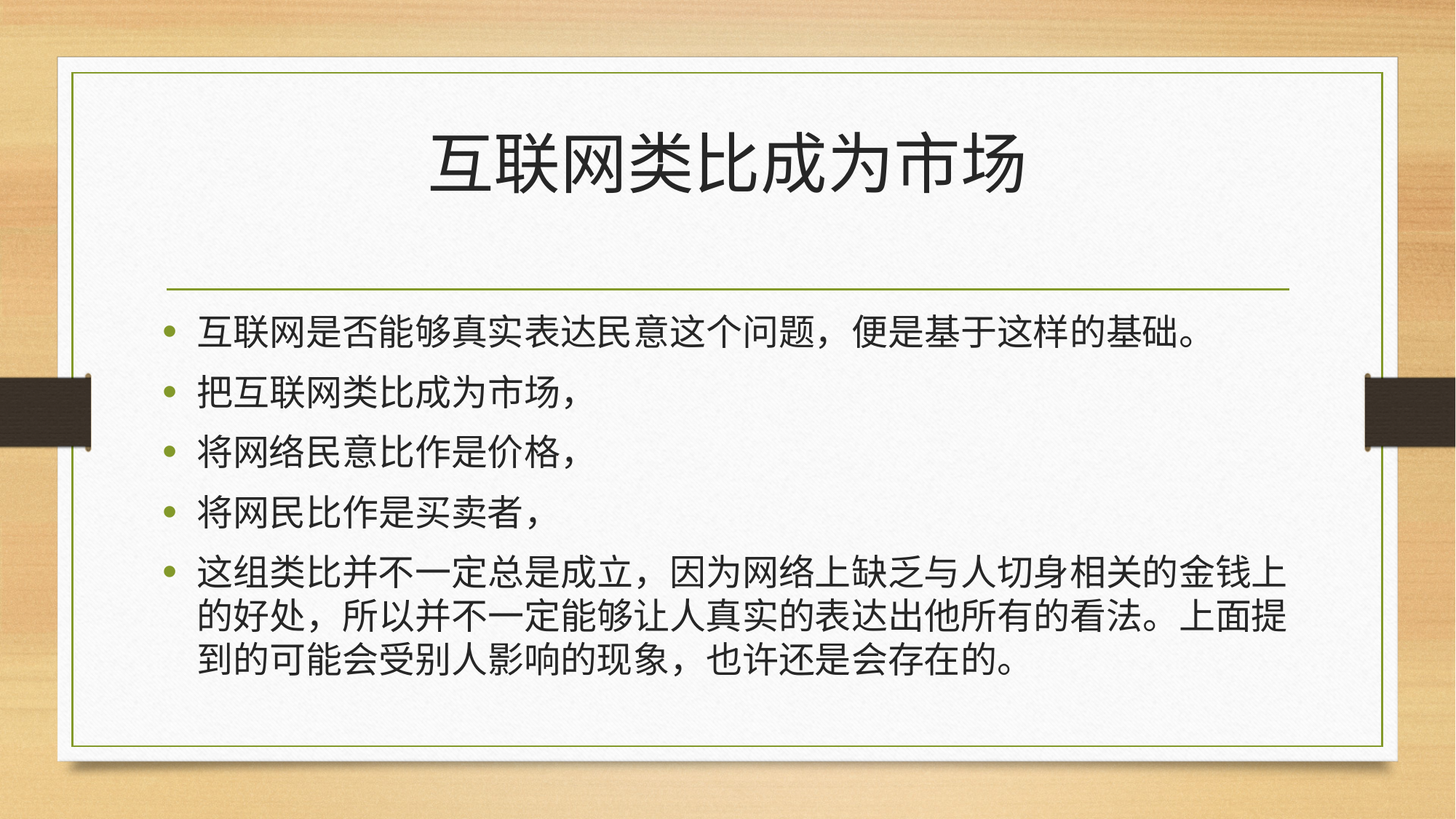

# 互联网类比成为市场
互联网是否能够真实表达民意这个问题，便是基于这样的基础。
把互联网类比成为市场，
将网络民意比作是价格，
将网民比作是买卖者，
这组类比并不一定总是成立，因为网络上缺乏与人切身相关的金钱上的好处，所以并不一定能够让人真实的表达出他所有的看法。上面提到的可能会受别人影响的现象，也许还是会存在的。